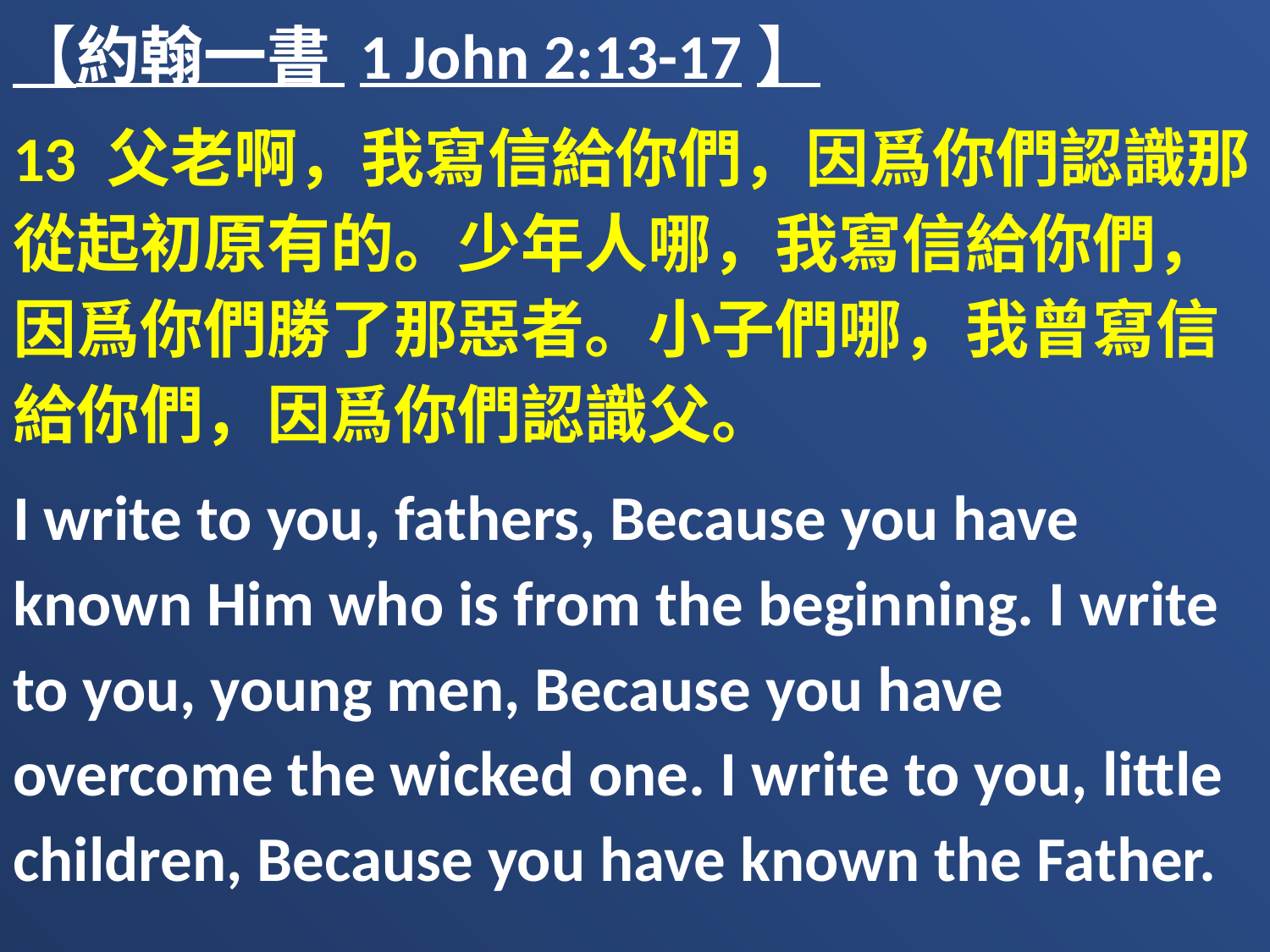

【約翰一書 1 John 2:13-17】
13 父老啊，我寫信給你們，因爲你們認識那從起初原有的。少年人哪，我寫信給你們，因爲你們勝了那惡者。小子們哪，我曾寫信給你們，因爲你們認識父。
I write to you, fathers, Because you have known Him who is from the beginning. I write to you, young men, Because you have overcome the wicked one. I write to you, little children, Because you have known the Father.